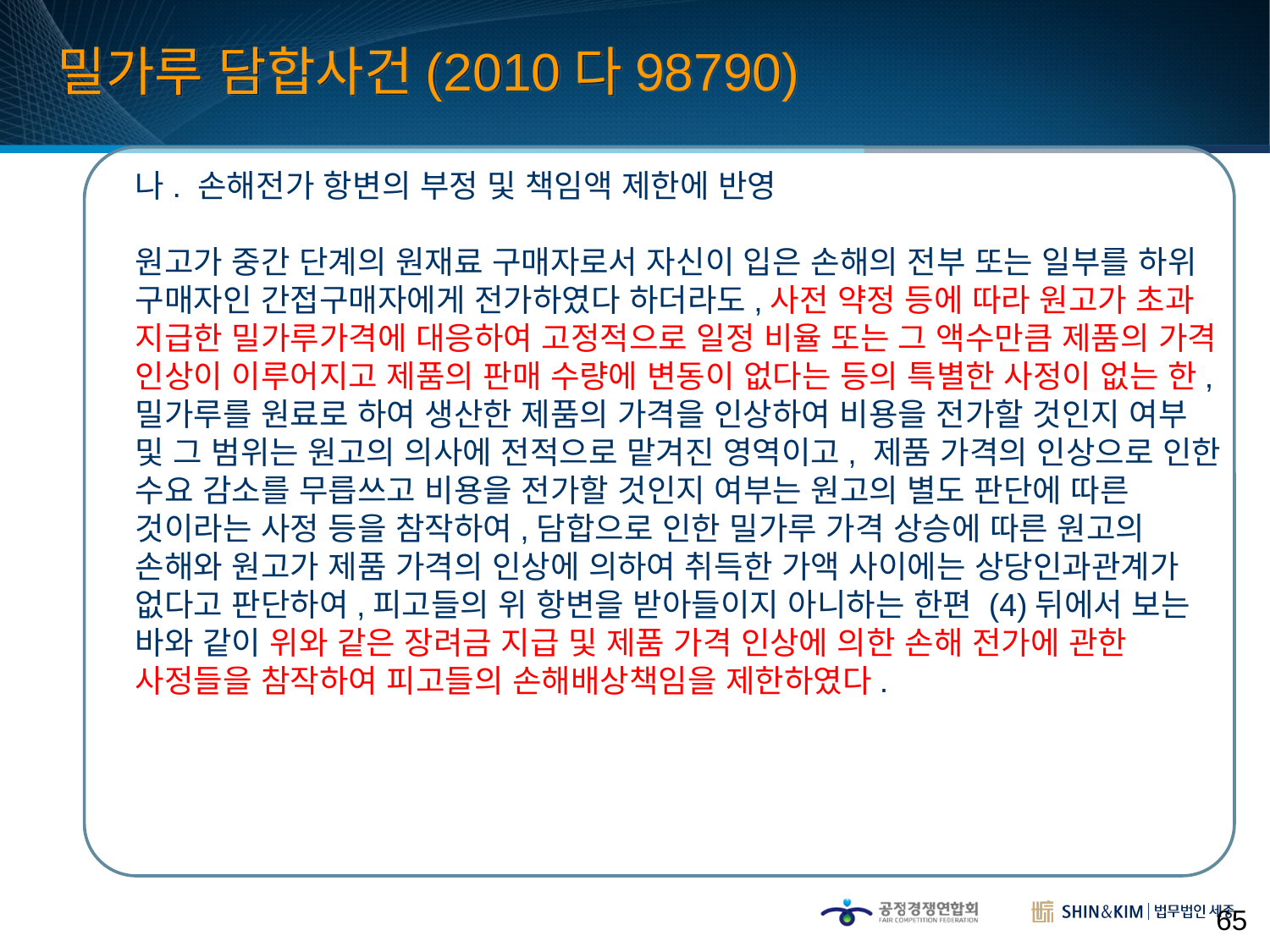

밀가루 담합사건(2010다98790)

나. 손해전가 항변의 부정 및 책임액 제한에 반영
원고가 중간 단계의 원재료 구매자로서 자신이 입은 손해의 전부 또는 일부를 하위 구매자인 간접구매자에게 전가하였다 하더라도,사전 약정 등에 따라 원고가 초과 지급한 밀가루가격에 대응하여 고정적으로 일정 비율 또는 그 액수만큼 제품의 가격 인상이 이루어지고 제품의 판매 수량에 변동이 없다는 등의 특별한 사정이 없는 한,밀가루를 원료로 하여 생산한 제품의 가격을 인상하여 비용을 전가할 것인지 여부 및 그 범위는 원고의 의사에 전적으로 맡겨진 영역이고, 제품 가격의 인상으로 인한 수요 감소를 무릅쓰고 비용을 전가할 것인지 여부는 원고의 별도 판단에 따른 것이라는 사정 등을 참작하여,담합으로 인한 밀가루 가격 상승에 따른 원고의 손해와 원고가 제품 가격의 인상에 의하여 취득한 가액 사이에는 상당인과관계가 없다고 판단하여,피고들의 위 항변을 받아들이지 아니하는 한편 (4)뒤에서 보는 바와 같이 위와 같은 장려금 지급 및 제품 가격 인상에 의한 손해 전가에 관한 사정들을 참작하여 피고들의 손해배상책임을 제한하였다.

65